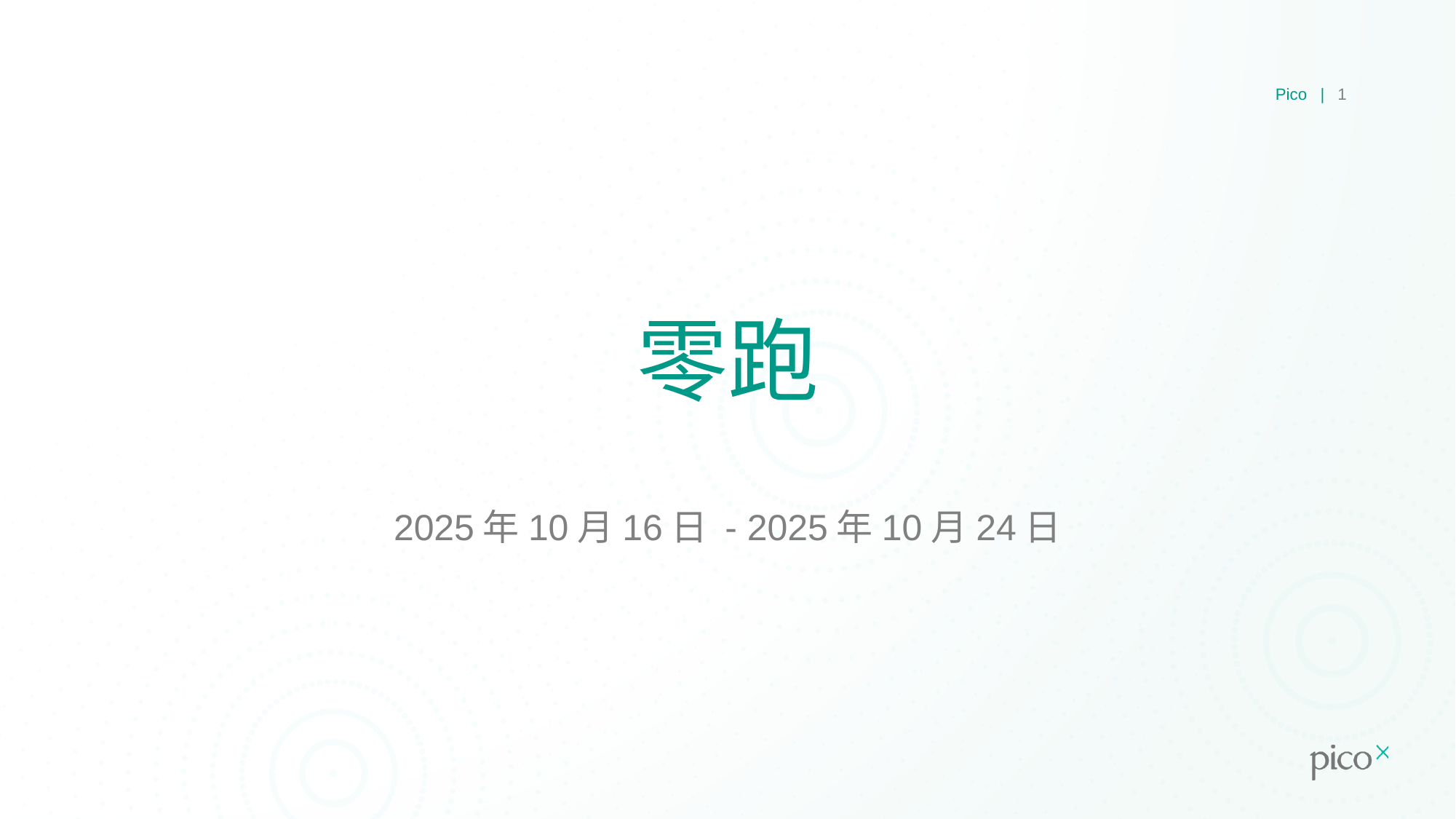

Pico   |
1
# 零跑
2025年10月16日 - 2025年10月24日